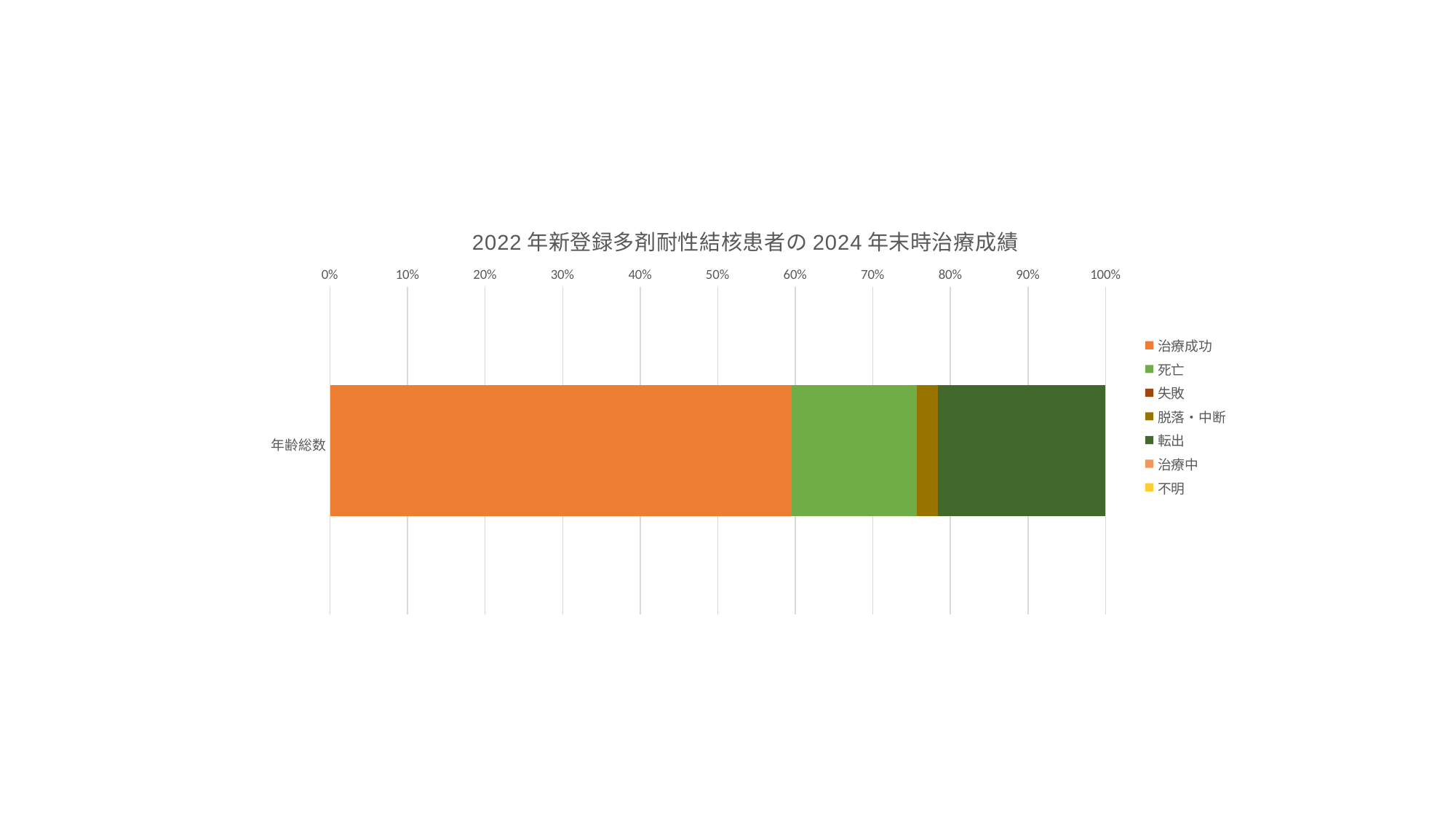

### Chart: 2022年新登録多剤耐性結核患者の2024年末時治療成績

| Category | 治療成功 | 死亡 | 失敗 | 脱落・中断 | 転出 | 治療中 | 不明 |
|---|---|---|---|---|---|---|---|
| 年齢総数
 | 59.5 | 16.2 | 0.0 | 2.7 | 21.6 | 0.0 | 0.0 |